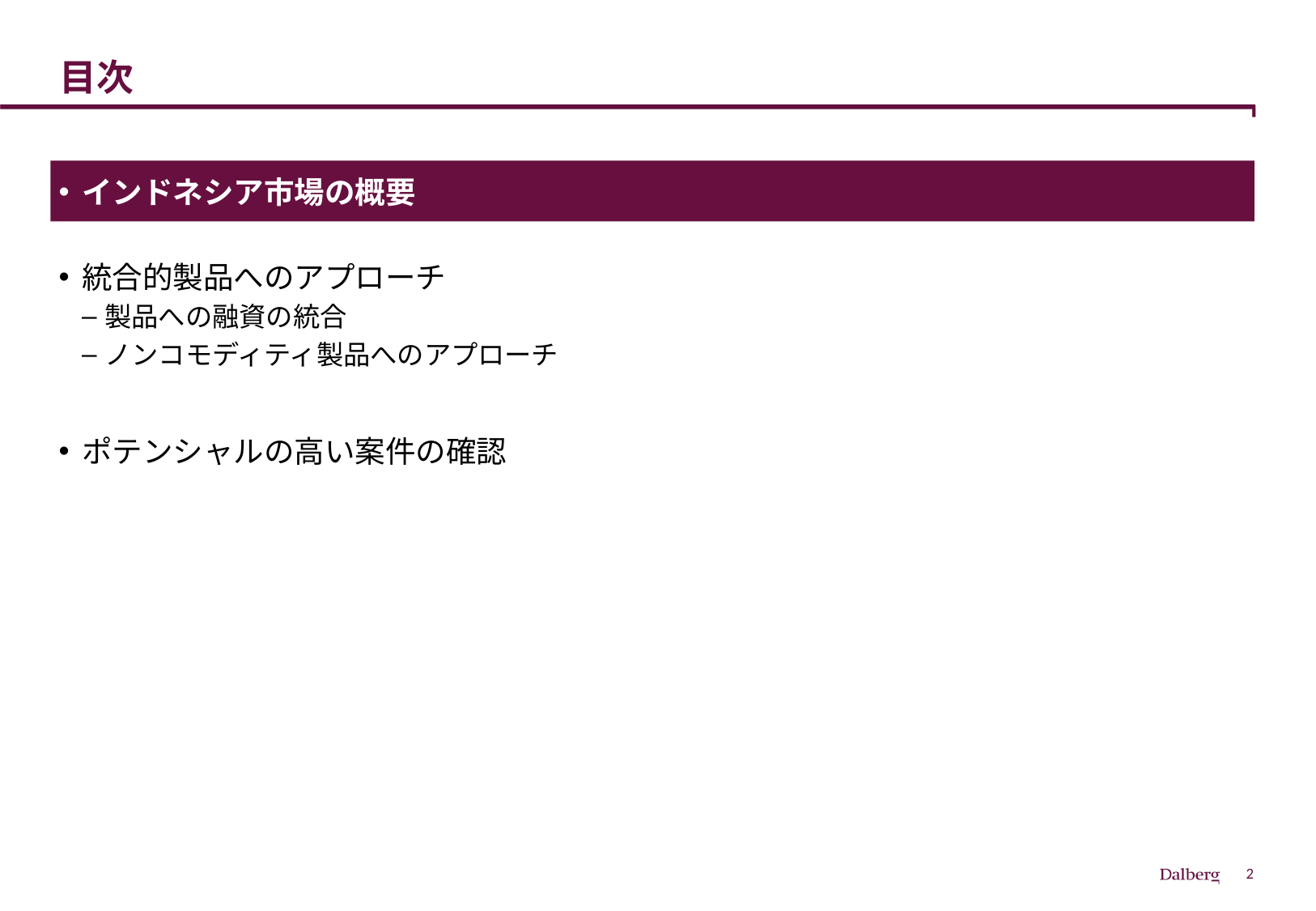

# 目次

インドネシア市場の概要

統合的製品へのアプローチ
製品への融資の統合
ノンコモディティ製品へのアプローチ

ポテンシャルの高い案件の確認